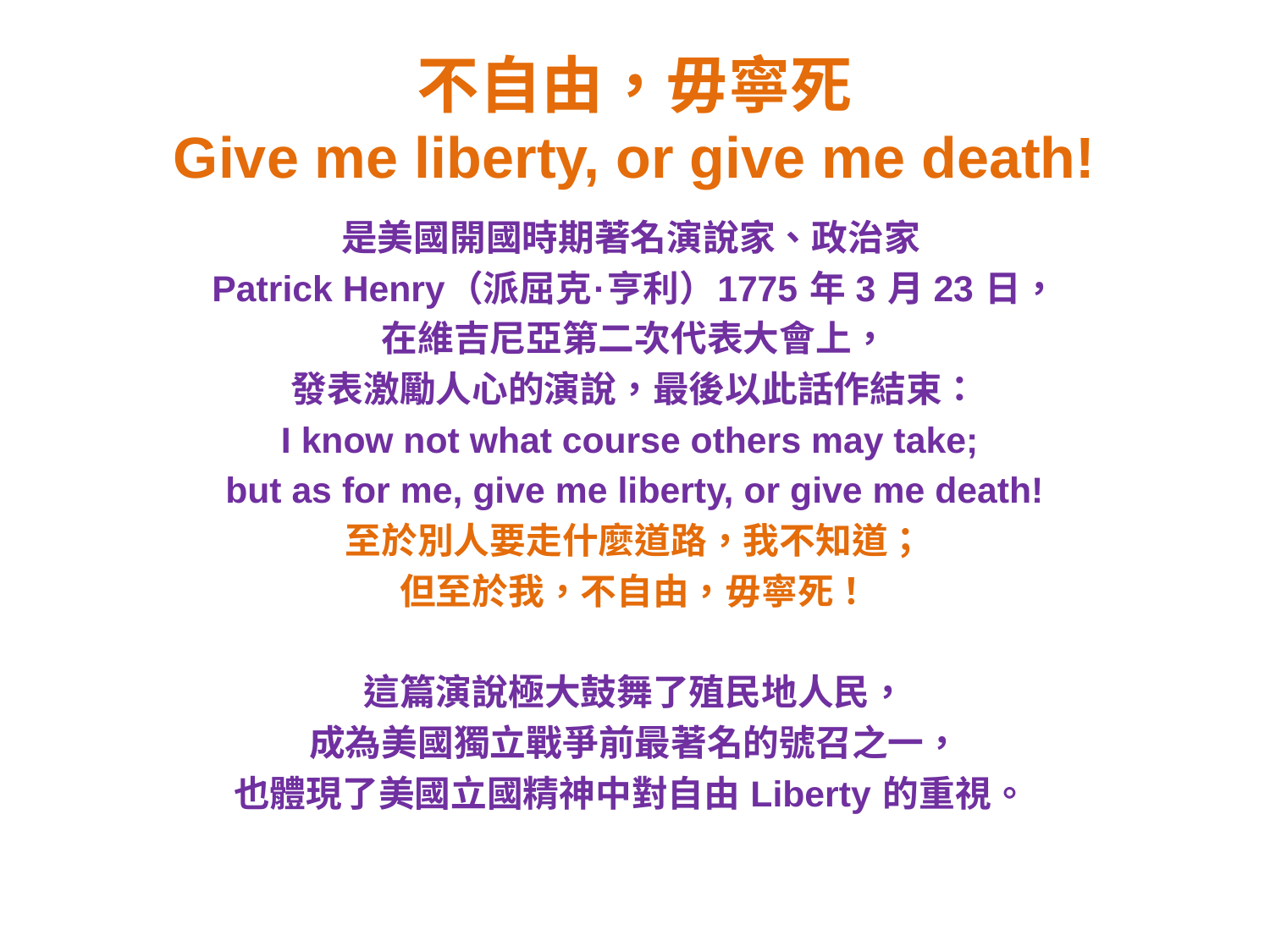

# 不自由，毋寧死 Give me liberty, or give me death!
是美國開國時期著名演說家、政治家
Patrick Henry（派屈克·亨利）1775 年 3 月 23 日，
在維吉尼亞第二次代表大會上，
發表激勵人心的演說，最後以此話作結束：
I know not what course others may take;
but as for me, give me liberty, or give me death!
至於別人要走什麼道路，我不知道；
但至於我，不自由，毋寧死！

這篇演說極大鼓舞了殖民地人民，
成為美國獨立戰爭前最著名的號召之一，
也體現了美國立國精神中對自由 Liberty 的重視。